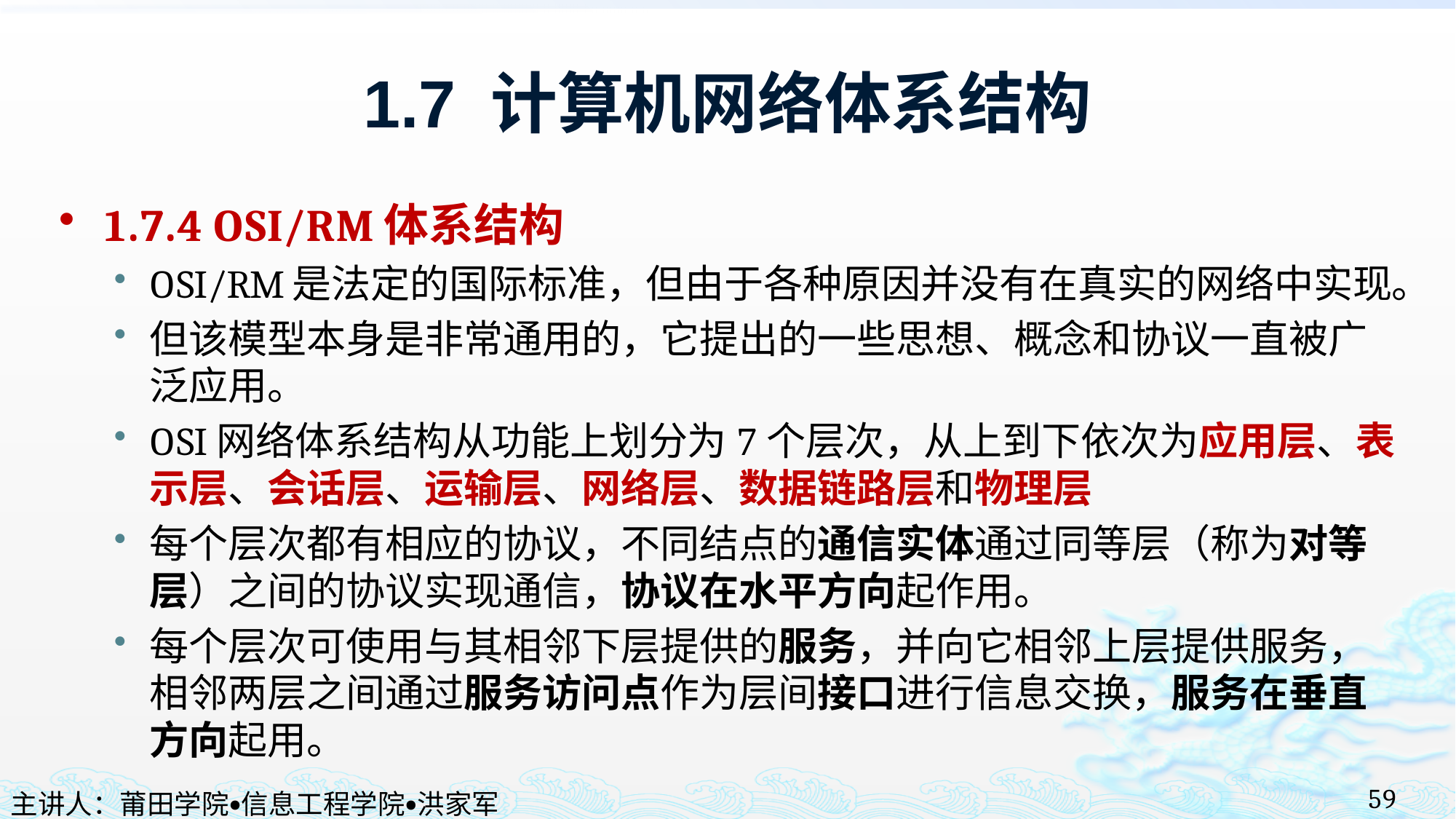

# 1.7 计算机网络体系结构
1.7.4 OSI/RM体系结构
OSI/RM是法定的国际标准，但由于各种原因并没有在真实的网络中实现。
但该模型本身是非常通用的，它提出的一些思想、概念和协议一直被广泛应用。
OSI网络体系结构从功能上划分为7个层次，从上到下依次为应用层、表示层、会话层、运输层、网络层、数据链路层和物理层
每个层次都有相应的协议，不同结点的通信实体通过同等层（称为对等层）之间的协议实现通信，协议在水平方向起作用。
每个层次可使用与其相邻下层提供的服务，并向它相邻上层提供服务，相邻两层之间通过服务访问点作为层间接口进行信息交换，服务在垂直方向起用。
59
主讲人：莆田学院•信息工程学院•洪家军